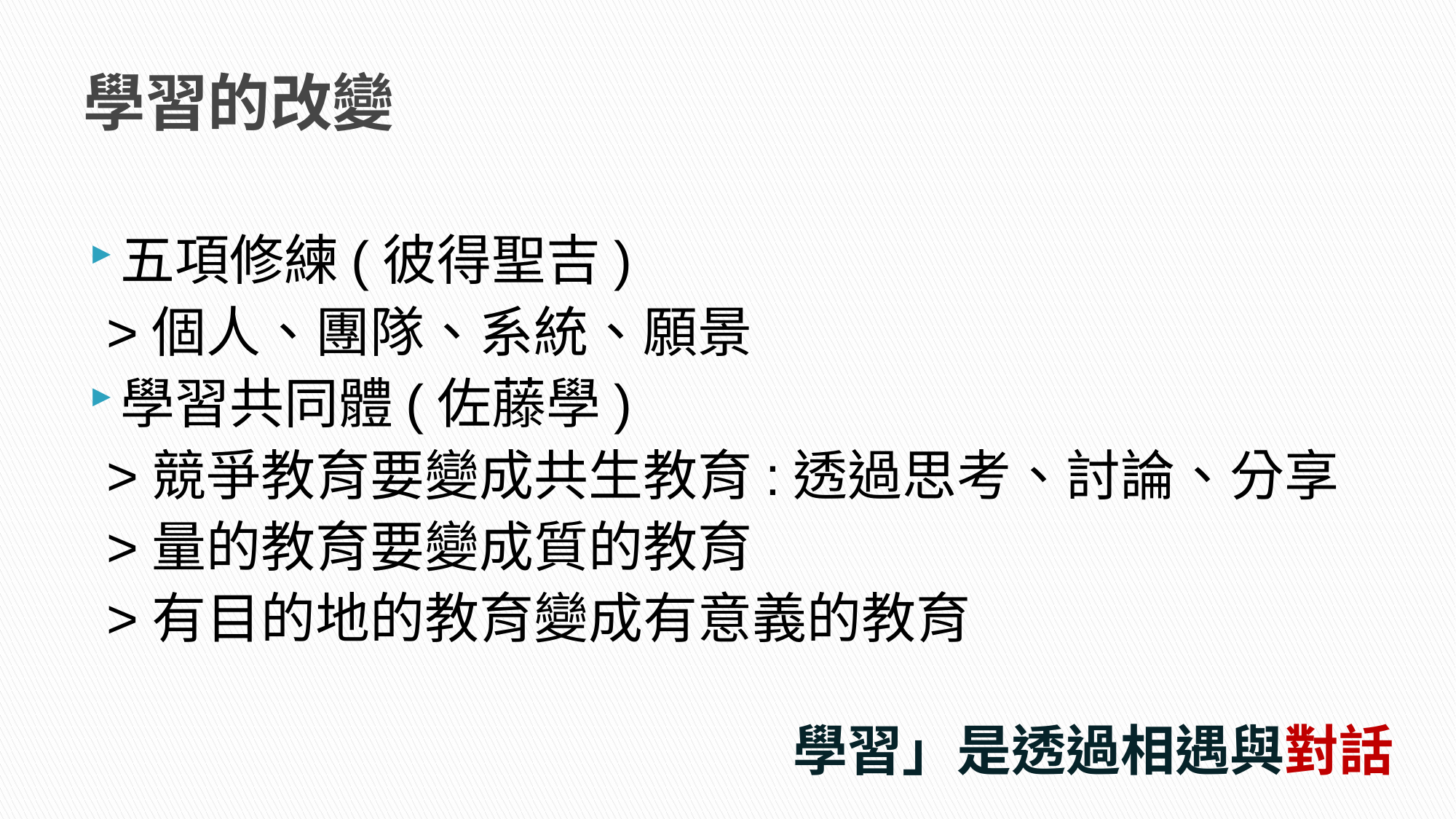

# 學習的改變
五項修練(彼得聖吉)
  >個人、團隊、系統、願景
學習共同體(佐藤學)
  >競爭教育要變成共生教育:透過思考、討論、分享
  >量的教育要變成質的教育
  >有目的地的教育變成有意義的教育
學習」是透過相遇與對話